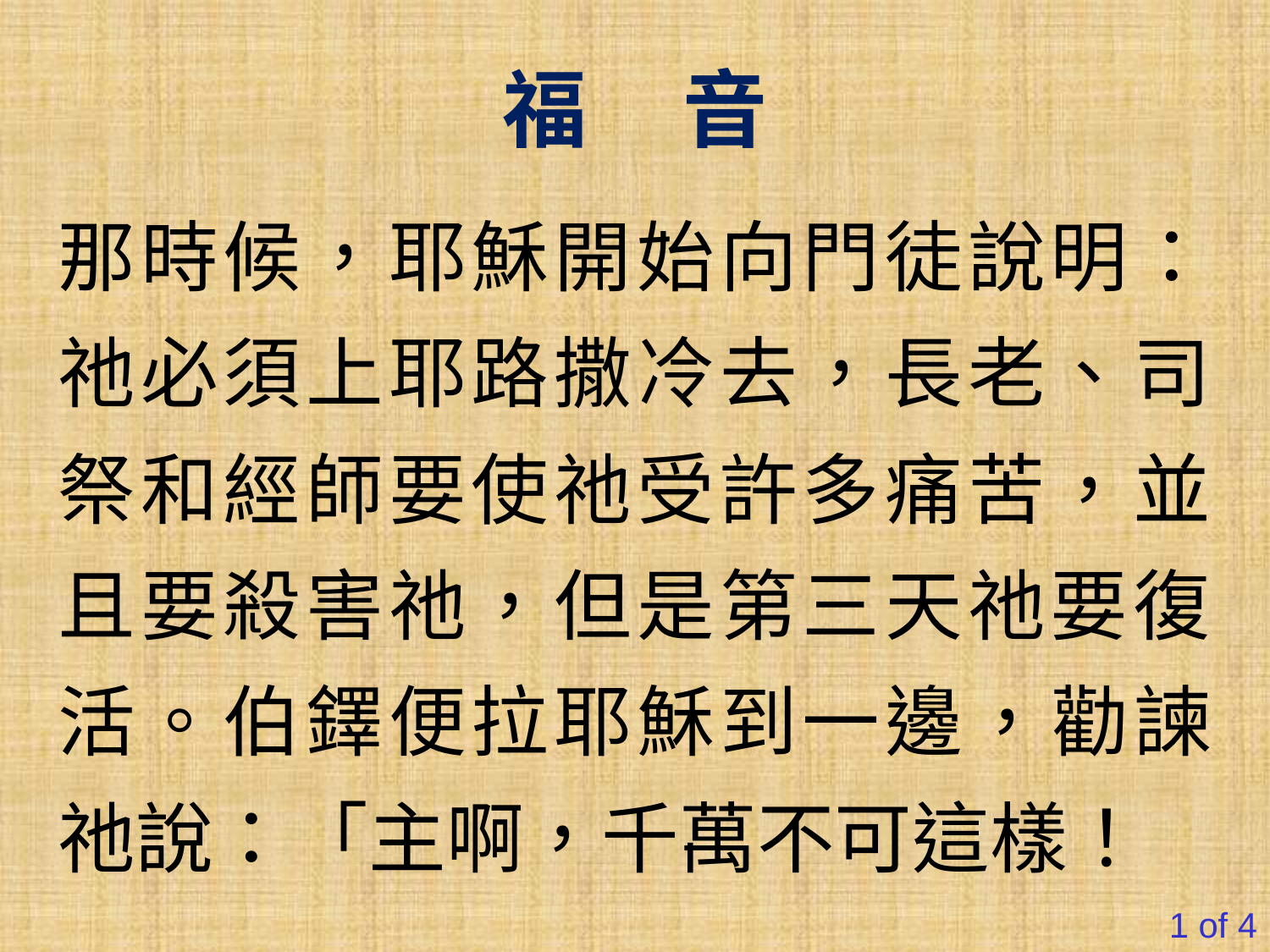

福     音

那時候，耶穌開始向門徒說明：祂必須上耶路撒冷去，長老、司祭和經師要使祂受許多痛苦，並且要殺害祂，但是第三天祂要復活。伯鐸便拉耶穌到一邊，勸諫祂說：「主啊，千萬不可這樣！
1 of 4